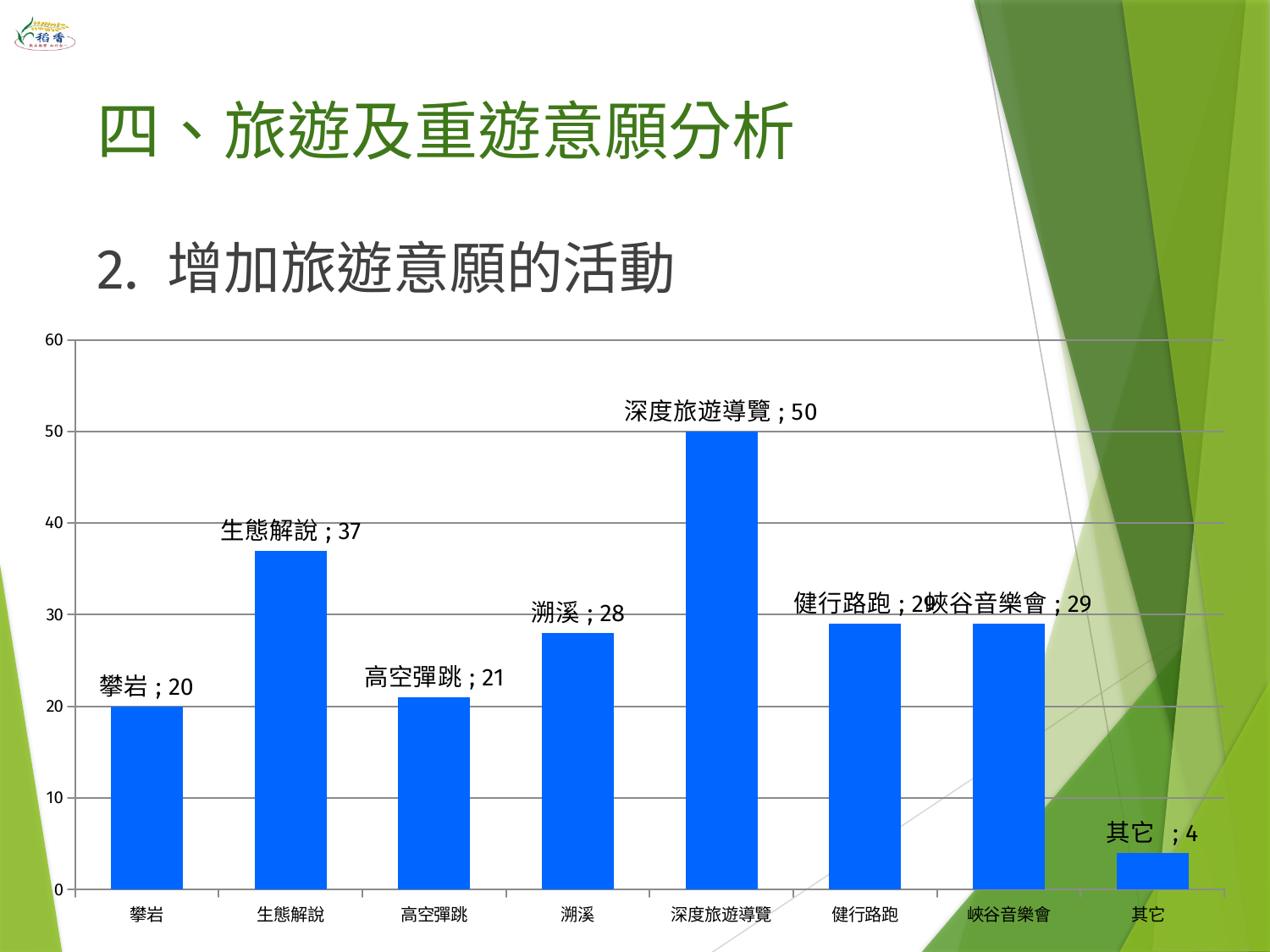

# 四、旅遊及重遊意願分析
2. 增加旅遊意願的活動

### Chart

| Category |  |
|---|---|
| 攀岩 | 20.0 |
| 生態解說 | 37.0 |
| 高空彈跳 | 21.0 |
| 溯溪 | 28.0 |
| 深度旅遊導覽 | 50.0 |
| 健行路跑 | 29.0 |
| 峽谷音樂會 | 29.0 |
| 其它   | 4.0 |